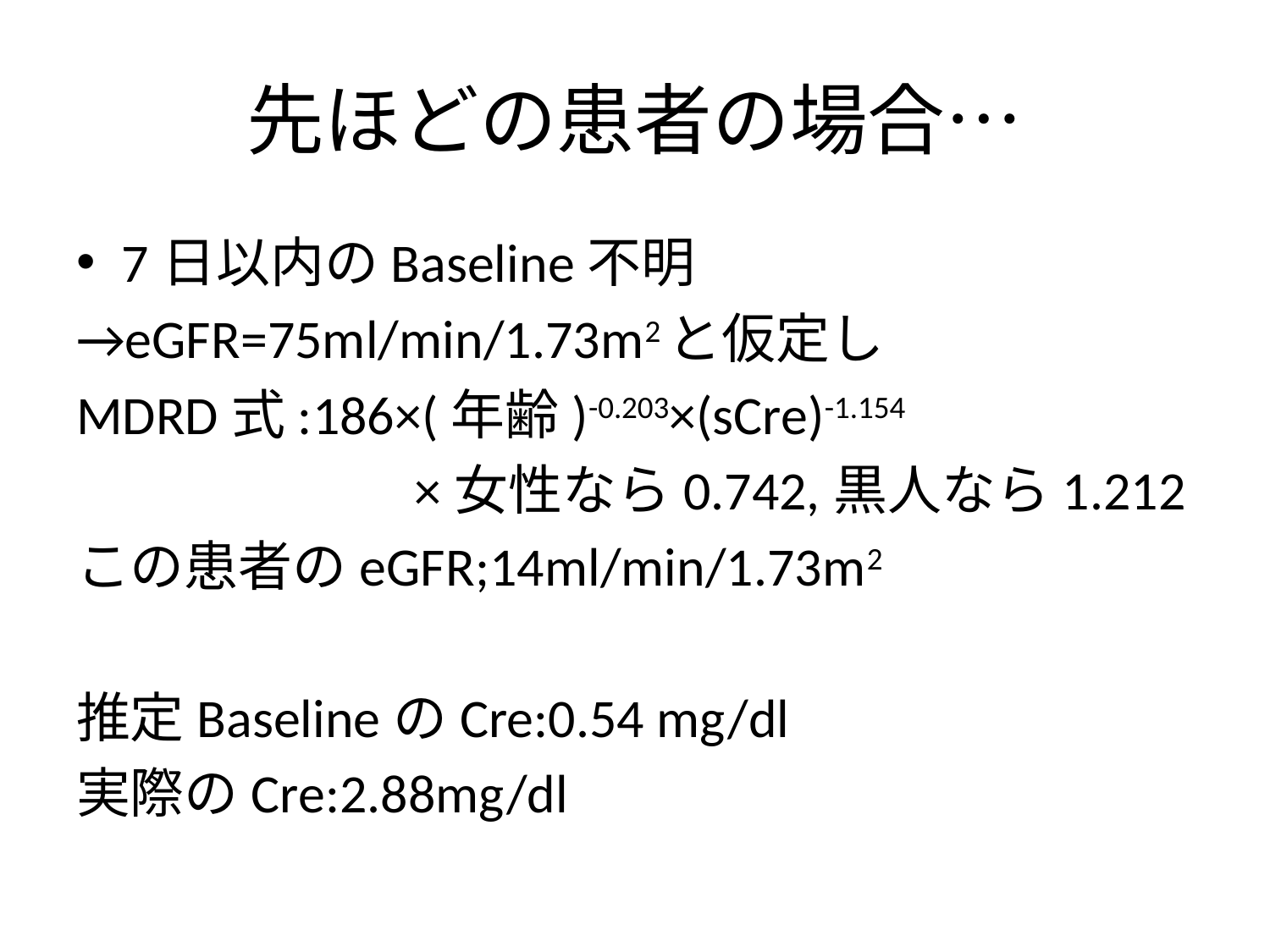

# 先ほどの患者の場合…
7日以内のBaseline不明
→eGFR=75ml/min/1.73m2と仮定し
MDRD式:186×(年齢)-0.203×(sCre)-1.154
                            ×女性なら0.742,黒人なら1.212
この患者のeGFR;14ml/min/1.73m2

推定BaselineのCre:0.54 mg/dl
実際のCre:2.88mg/dl